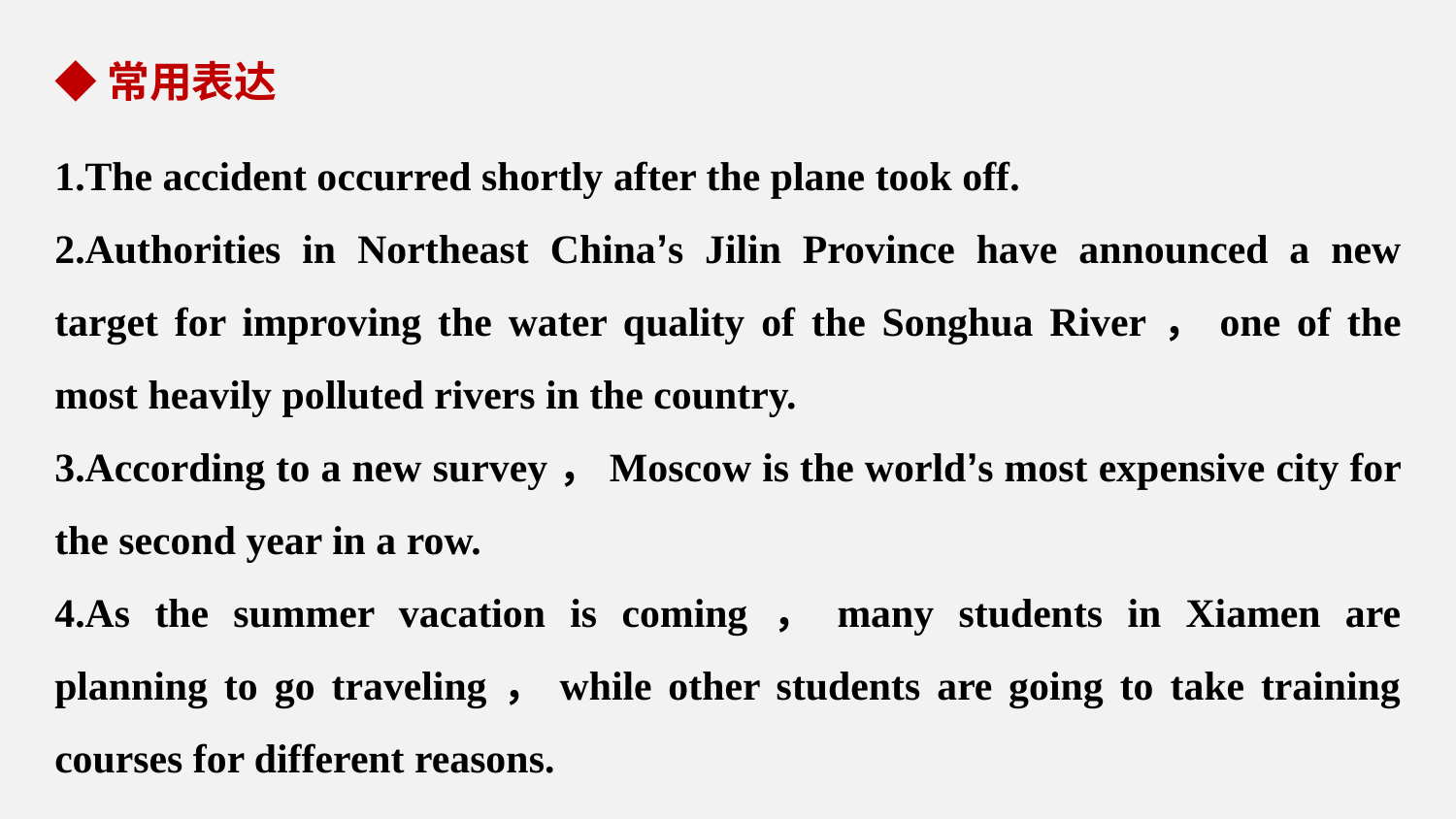

◆常用表达
1.The accident occurred shortly after the plane took off.
2.Authorities in Northeast China’s Jilin Province have announced a new target for improving the water quality of the Songhua River，one of the most heavily polluted rivers in the country.
3.According to a new survey，Moscow is the world’s most expensive city for the second year in a row.
4.As the summer vacation is coming，many students in Xiamen are planning to go traveling，while other students are going to take training courses for different reasons.